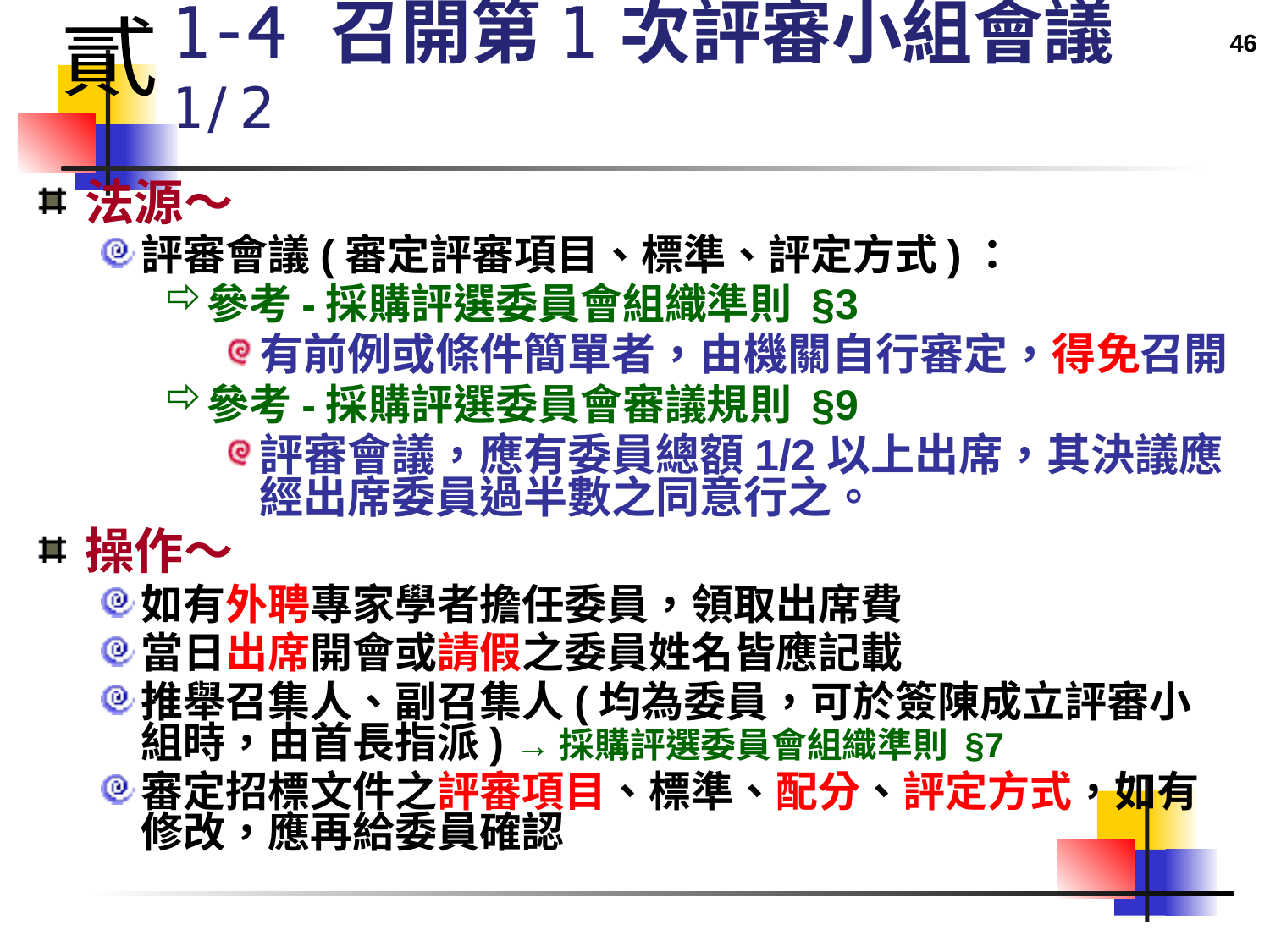

46
貳
# 1-4 召開第1次評審小組會議 1/2
法源～
評審會議(審定評審項目、標準、評定方式)：
參考-採購評選委員會組織準則 §3
有前例或條件簡單者，由機關自行審定，得免召開
參考-採購評選委員會審議規則 §9
評審會議，應有委員總額1/2以上出席，其決議應經出席委員過半數之同意行之。
操作～
如有外聘專家學者擔任委員，領取出席費
當日出席開會或請假之委員姓名皆應記載
推舉召集人、副召集人(均為委員，可於簽陳成立評審小組時，由首長指派) →採購評選委員會組織準則 §7
審定招標文件之評審項目、標準、配分、評定方式，如有修改，應再給委員確認